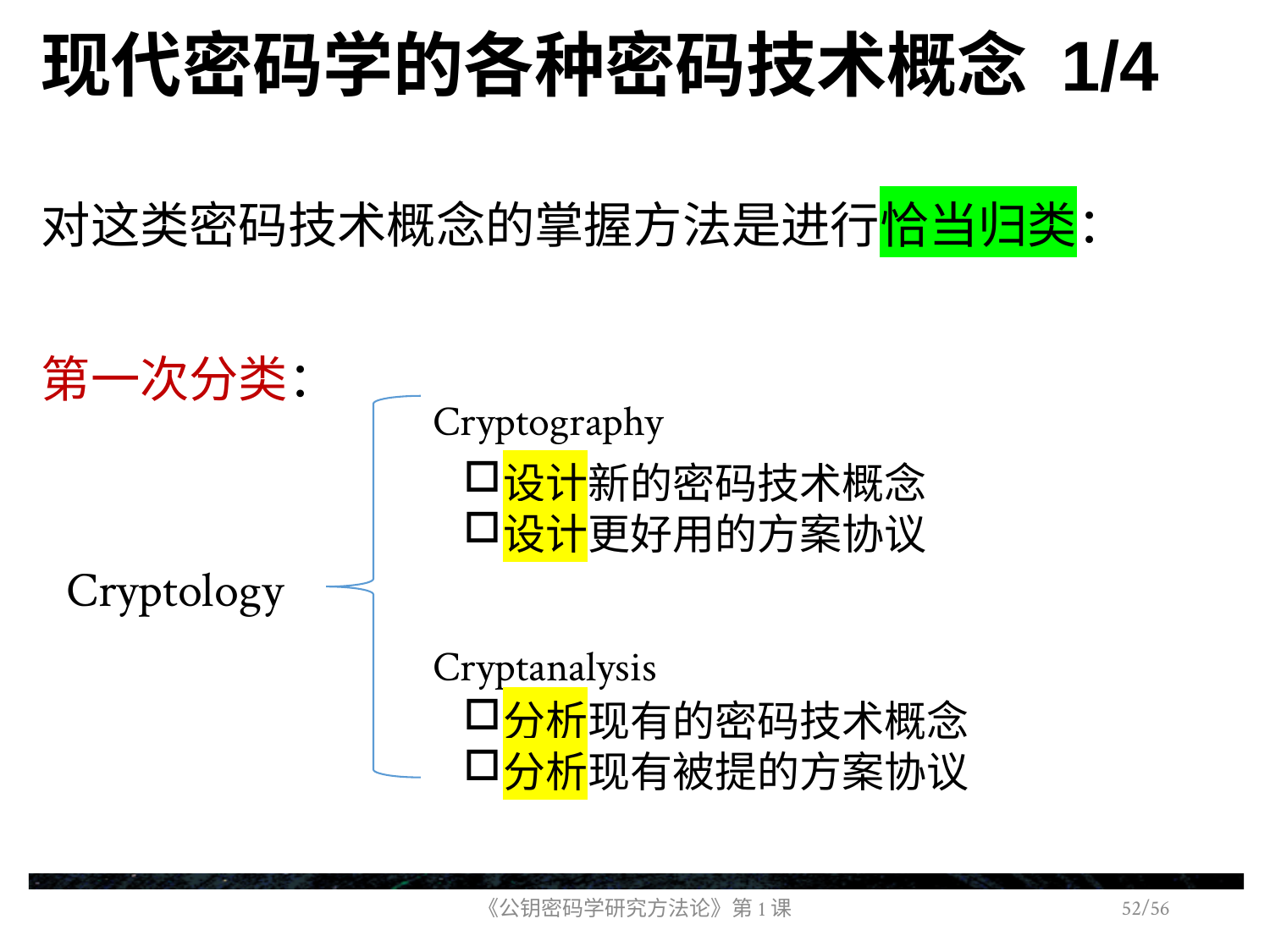

# 现代密码学的各种密码技术概念 1/4
对这类密码技术概念的掌握方法是进行恰当归类：

第一次分类：
Cryptography

设计新的密码技术概念
设计更好用的方案协议
Cryptology
Cryptanalysis
分析现有的密码技术概念
分析现有被提的方案协议
《公钥密码学研究方法论》第1课
52/56